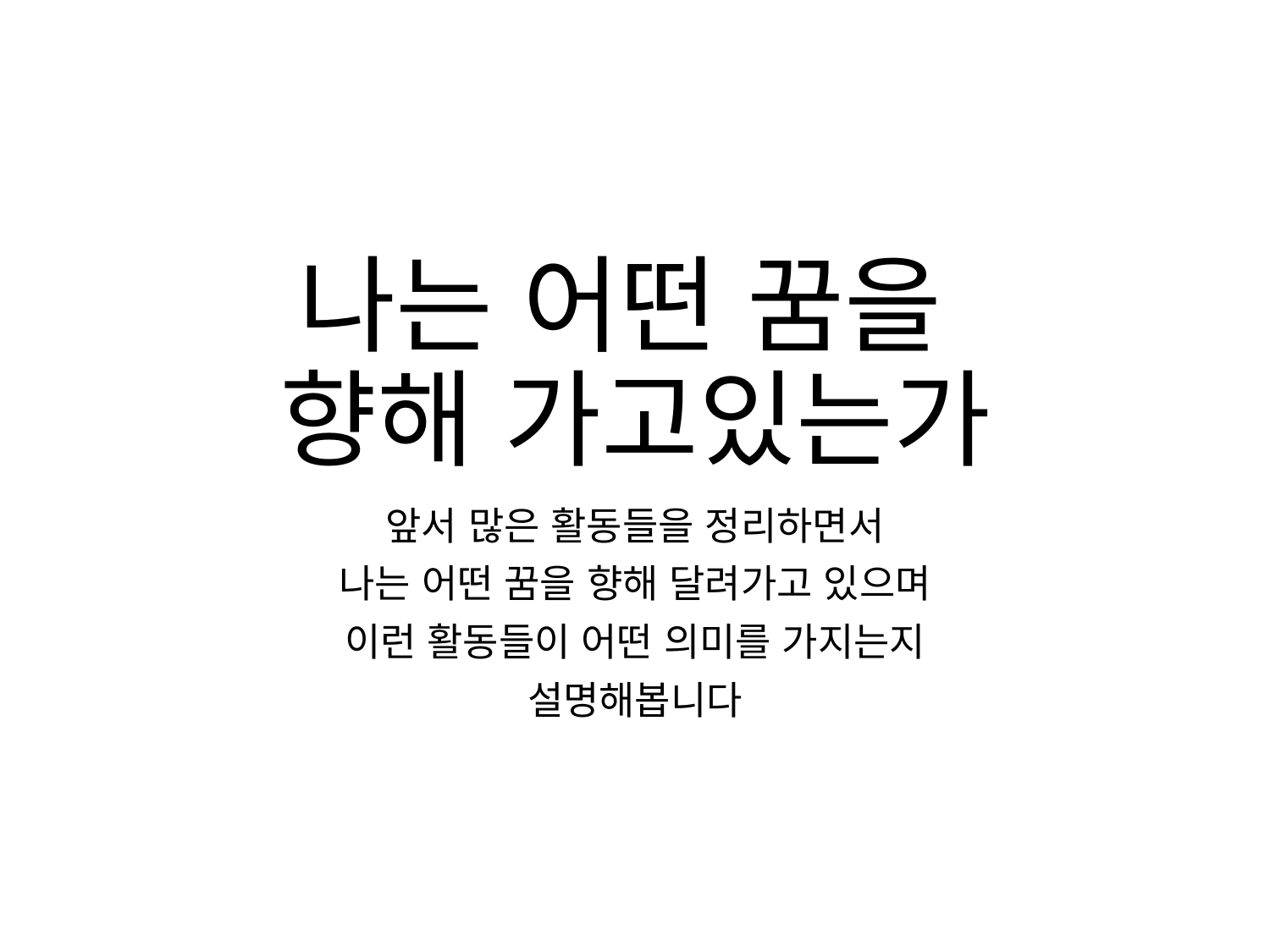

# 나는 어떤 꿈을 향해 가고있는가
앞서 많은 활동들을 정리하면서
나는 어떤 꿈을 향해 달려가고 있으며
이런 활동들이 어떤 의미를 가지는지
설명해봅니다